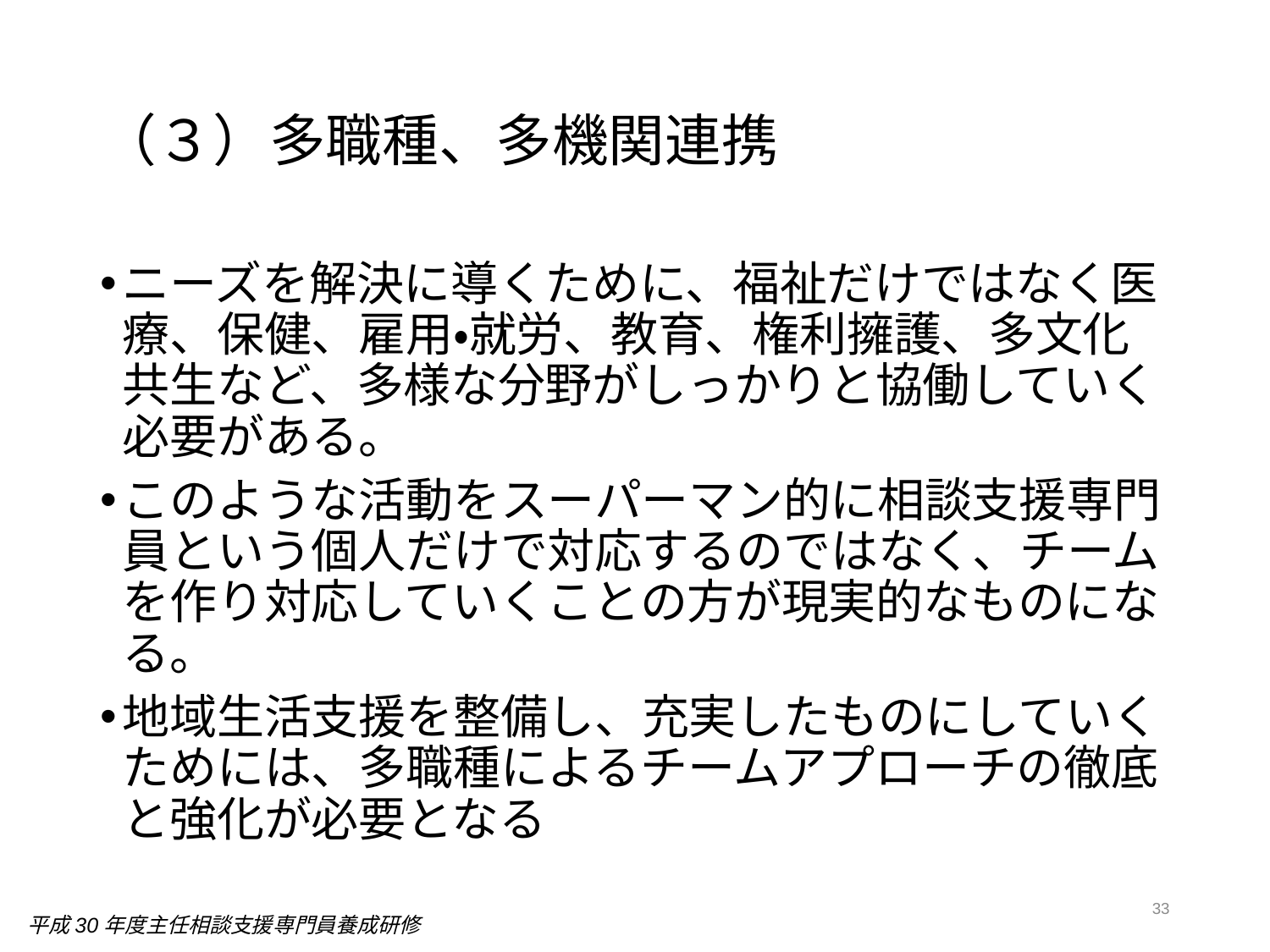

# （３）多職種、多機関連携
ニーズを解決に導くために、福祉だけではなく医療、保健、雇用・就労、教育、権利擁護、多文化共生など、多様な分野がしっかりと協働していく必要がある。
このような活動をスーパーマン的に相談支援専門員という個人だけで対応するのではなく、チームを作り対応していくことの方が現実的なものになる。
地域生活支援を整備し、充実したものにしていくためには、多職種によるチームアプローチの徹底と強化が必要となる

33
平成30年度主任相談支援専門員養成研修